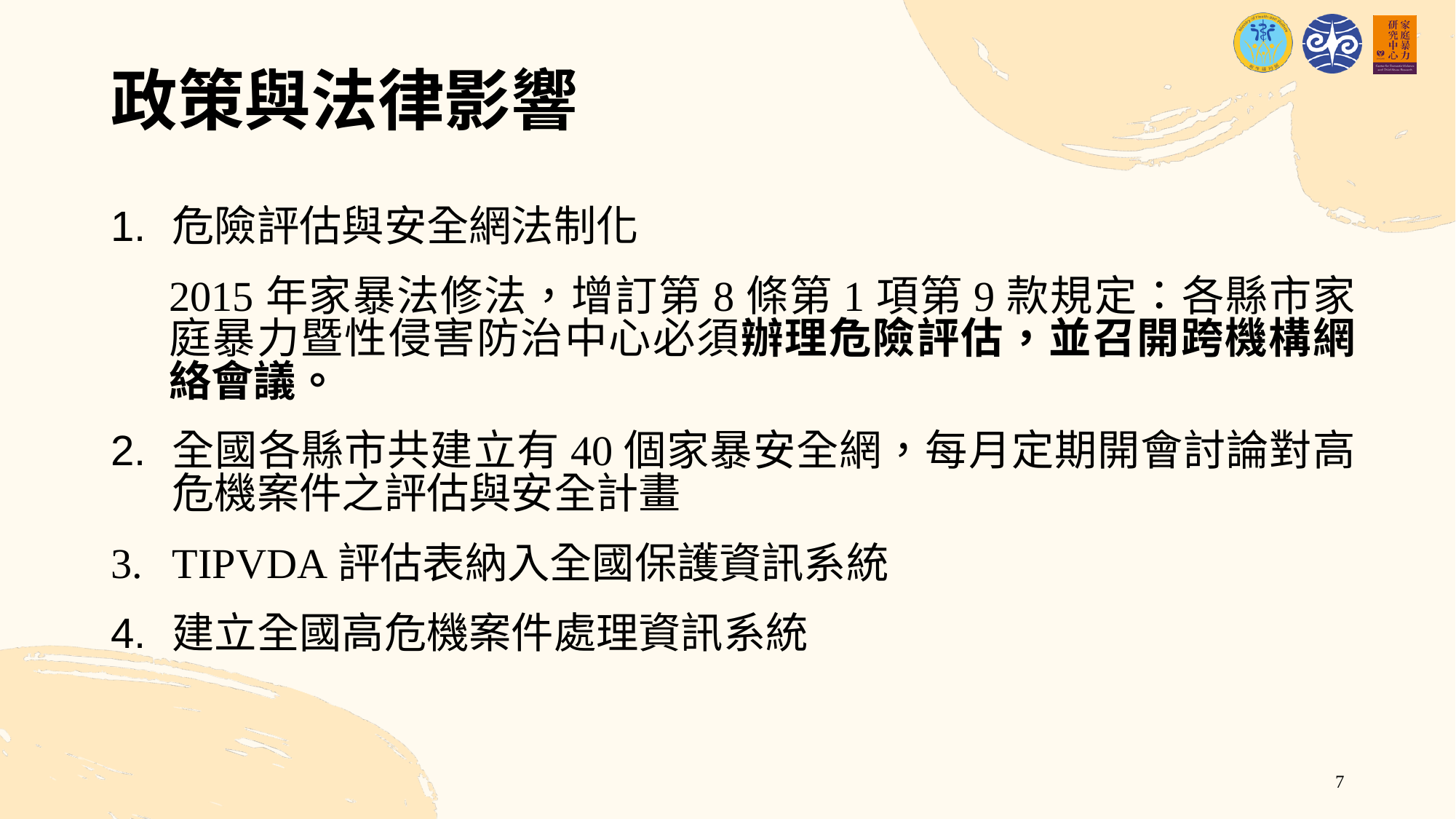

# 政策與法律影響
危險評估與安全網法制化
2015年家暴法修法，增訂第8條第1項第9款規定：各縣市家庭暴力暨性侵害防治中心必須辦理危險評估，並召開跨機構網絡會議。
全國各縣市共建立有40個家暴安全網，每月定期開會討論對高危機案件之評估與安全計畫
TIPVDA評估表納入全國保護資訊系統
建立全國高危機案件處理資訊系統
7